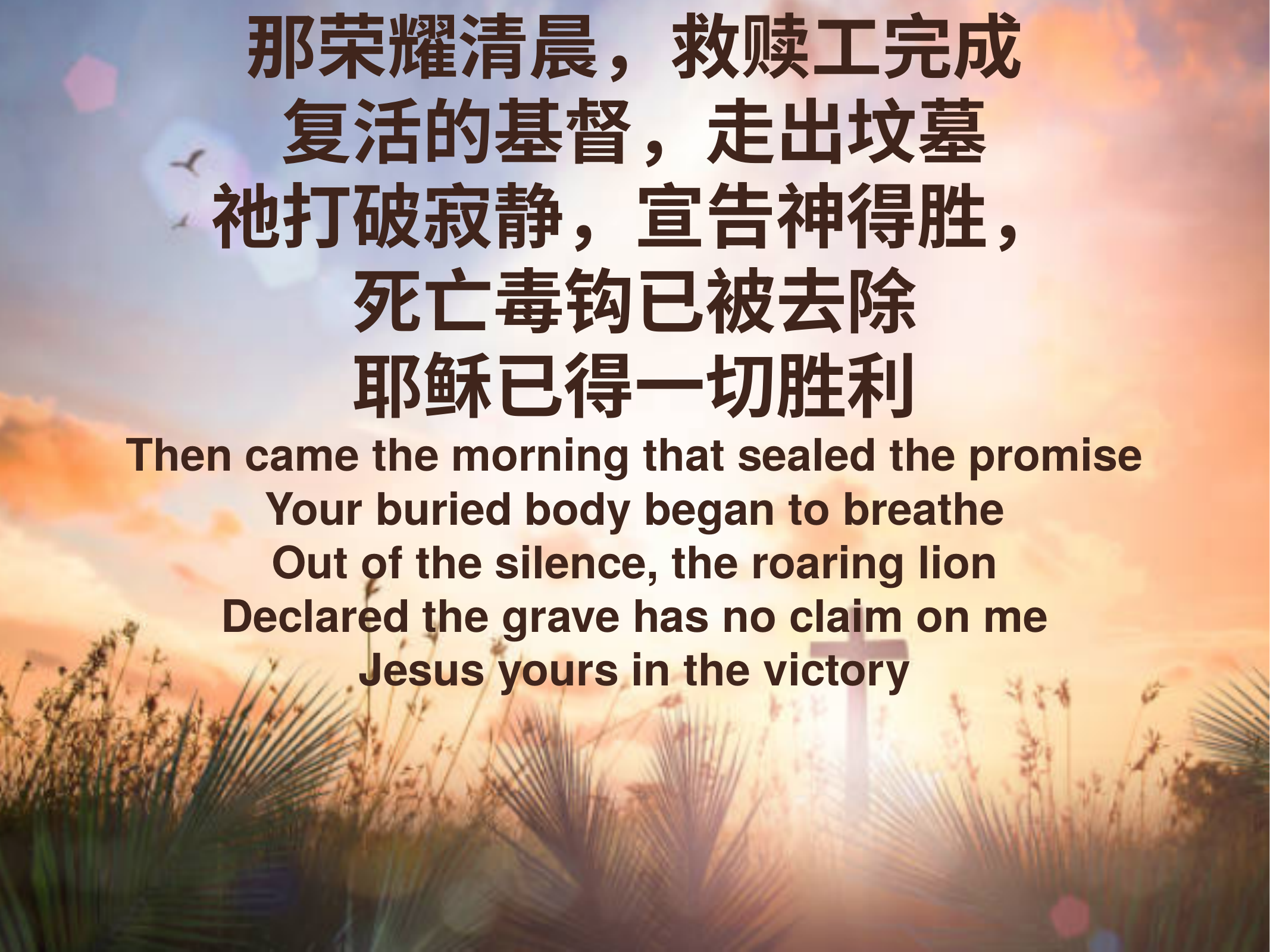

那荣耀清晨，救赎工完成
复活的基督，走出坟墓
祂打破寂静，宣告神得胜，
死亡毒钩已被去除
耶稣已得一切胜利
Then came the morning that sealed the promise
Your buried body began to breathe
Out of the silence, the roaring lion
Declared the grave has no claim on me
Jesus yours in the victory
9